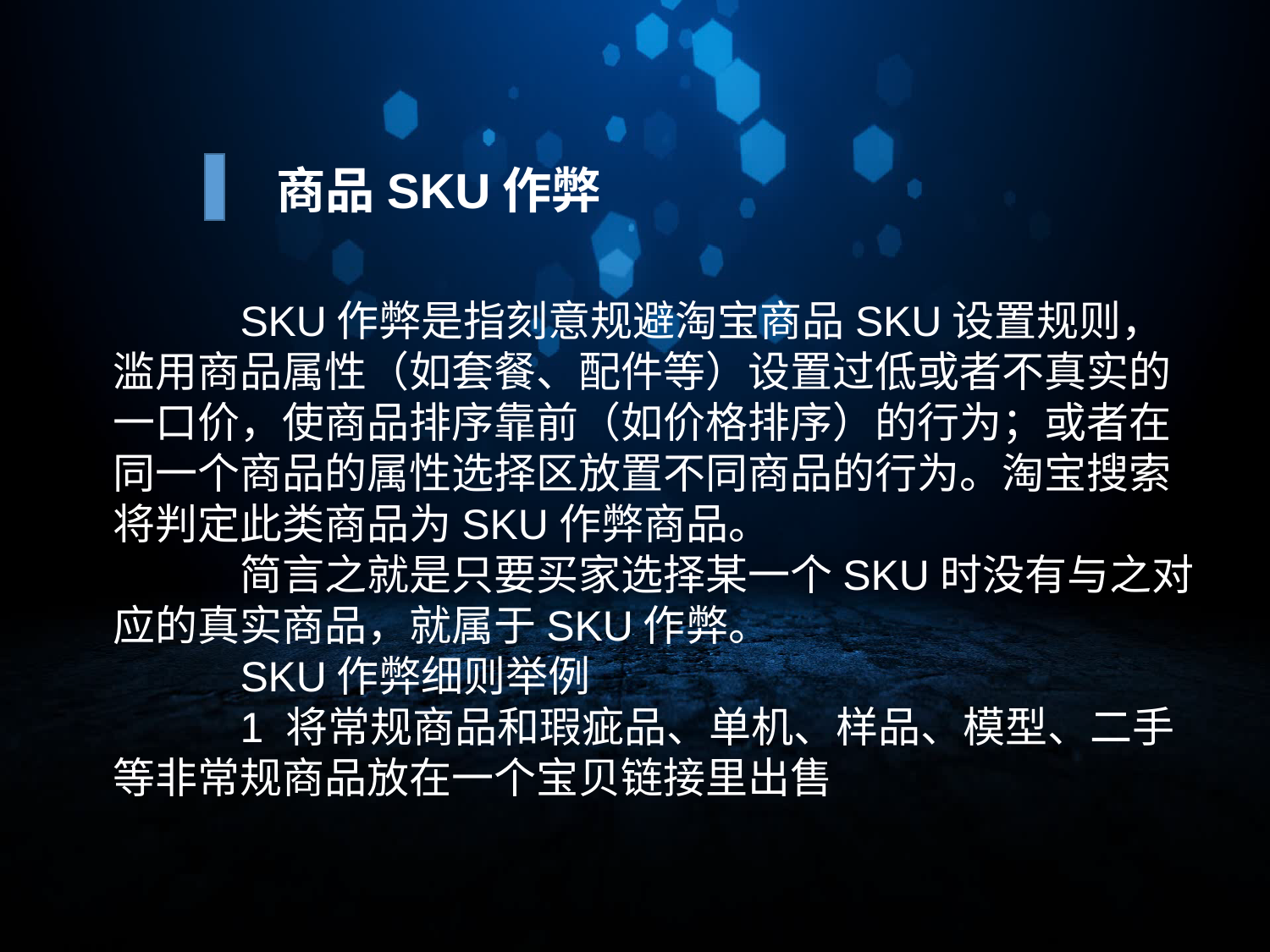

商品SKU作弊

	SKU作弊是指刻意规避淘宝商品SKU设置规则，滥用商品属性（如套餐、配件等）设置过低或者不真实的一口价，使商品排序靠前（如价格排序）的行为；或者在同一个商品的属性选择区放置不同商品的行为。淘宝搜索将判定此类商品为SKU作弊商品。
	简言之就是只要买家选择某一个SKU时没有与之对应的真实商品，就属于SKU作弊。
	SKU作弊细则举例
	1 将常规商品和瑕疵品、单机、样品、模型、二手等非常规商品放在一个宝贝链接里出售